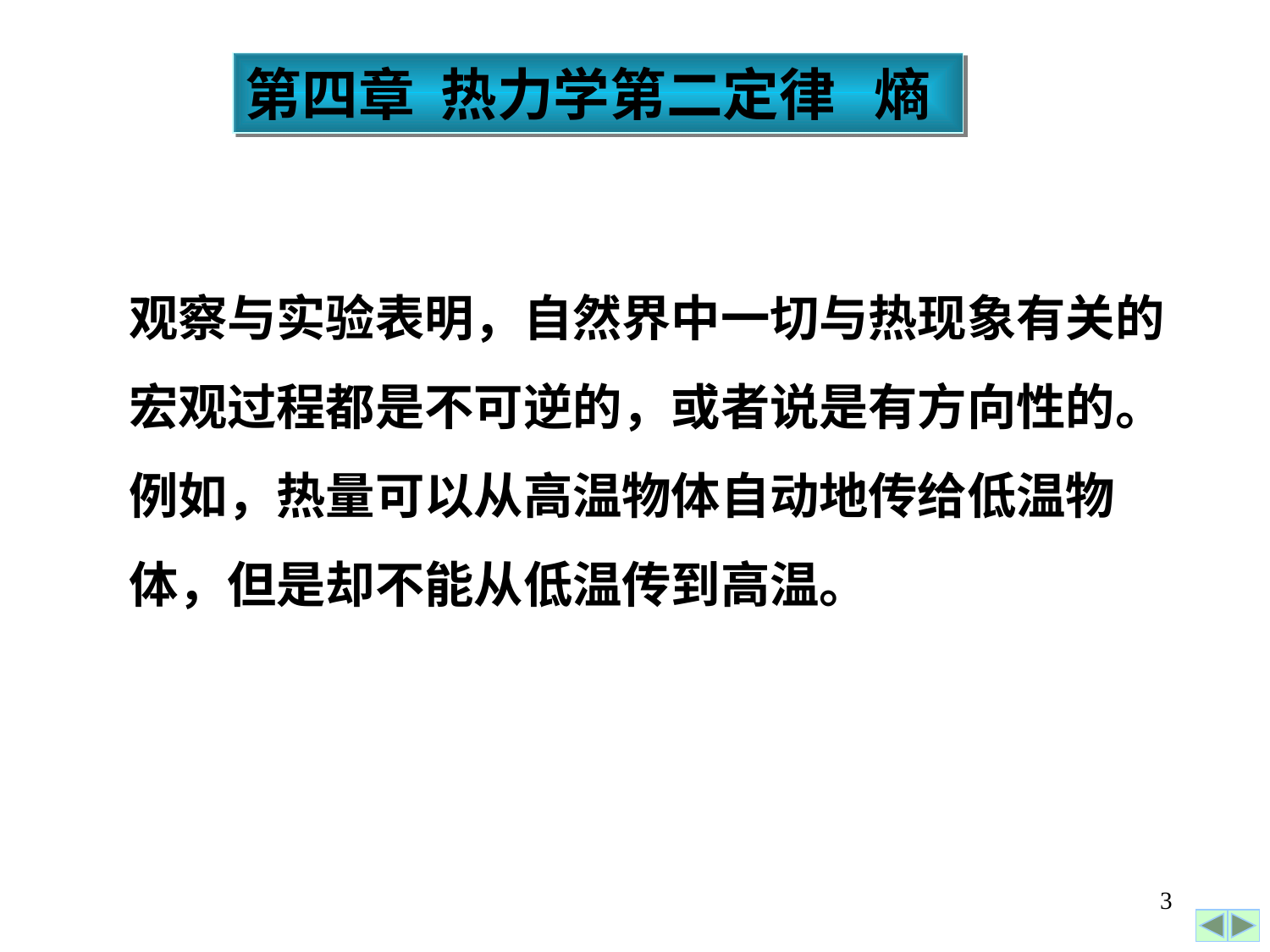

第四章  热力学第二定律   熵
观察与实验表明，自然界中一切与热现象有关的宏观过程都是不可逆的，或者说是有方向性的。例如，热量可以从高温物体自动地传给低温物体，但是却不能从低温传到高温。
3